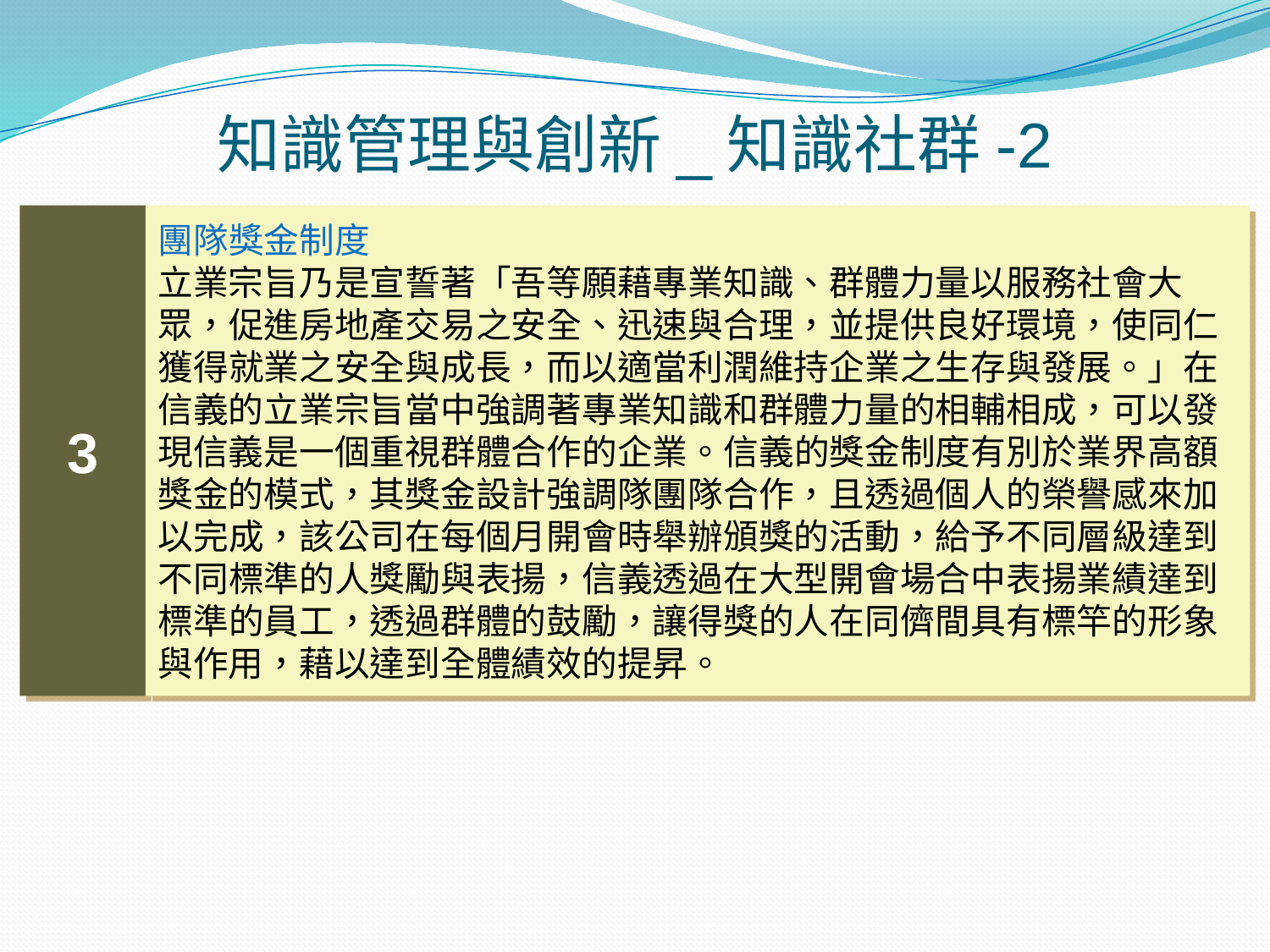

# 知識管理與創新_知識社群-2
3
團隊獎金制度
立業宗旨乃是宣誓著「吾等願藉專業知識、群體力量以服務社會大眾，促進房地產交易之安全、迅速與合理，並提供良好環境，使同仁獲得就業之安全與成長，而以適當利潤維持企業之生存與發展。」在信義的立業宗旨當中強調著專業知識和群體力量的相輔相成，可以發現信義是一個重視群體合作的企業。信義的獎金制度有別於業界高額獎金的模式，其獎金設計強調隊團隊合作，且透過個人的榮譽感來加以完成，該公司在每個月開會時舉辦頒獎的活動，給予不同層級達到不同標準的人獎勵與表揚，信義透過在大型開會場合中表揚業績達到標準的員工，透過群體的鼓勵，讓得獎的人在同儕間具有標竿的形象與作用，藉以達到全體績效的提昇。